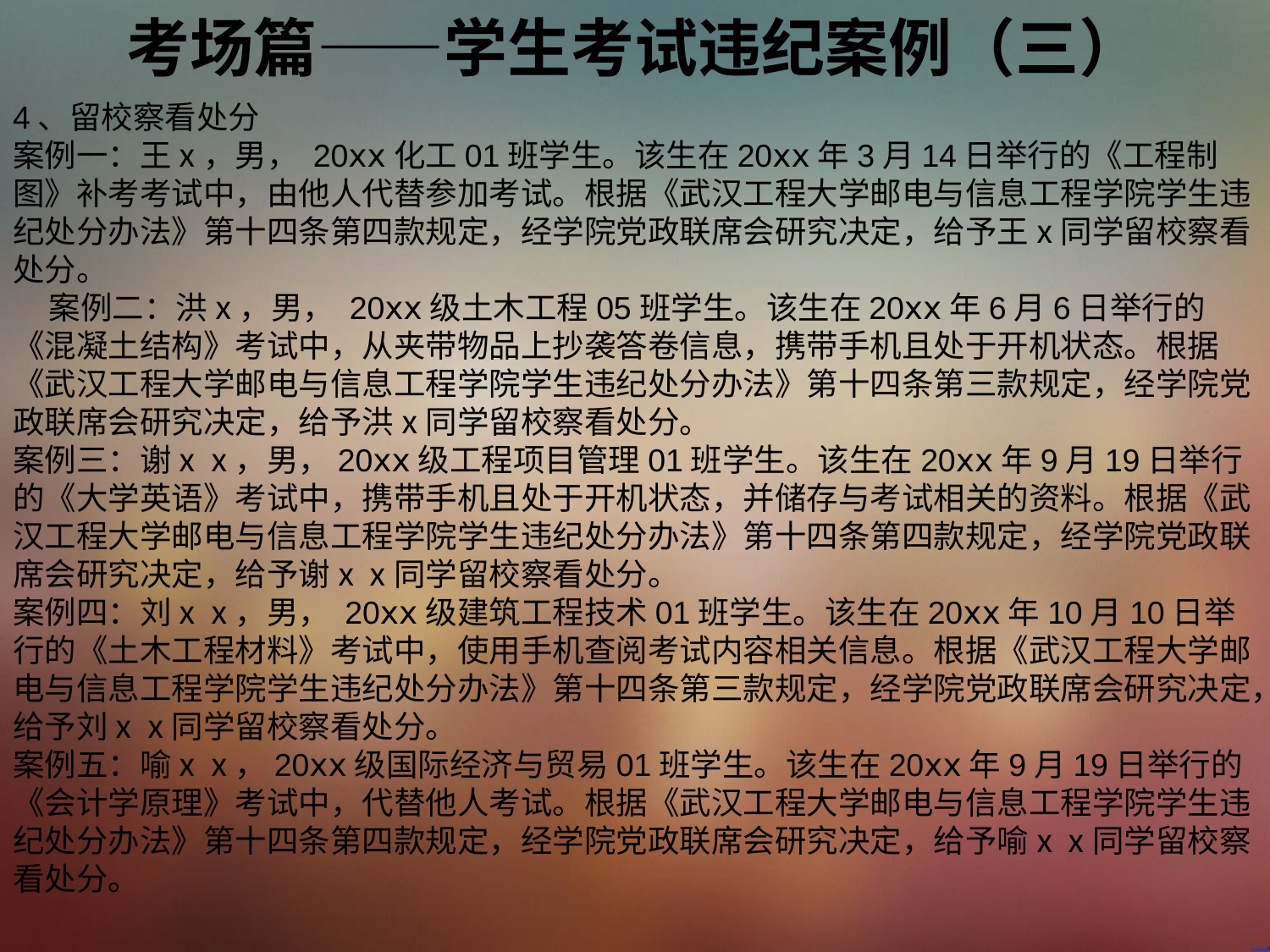

考场篇——学生考试违纪案例（三）
4、留校察看处分
案例一：王ⅹ，男， 20ⅹⅹ化工01班学生。该生在20ⅹⅹ年3月14日举行的《工程制图》补考考试中，由他人代替参加考试。根据《武汉工程大学邮电与信息工程学院学生违纪处分办法》第十四条第四款规定，经学院党政联席会研究决定，给予王ⅹ同学留校察看处分。
    案例二：洪ⅹ，男， 20ⅹⅹ级土木工程05班学生。该生在20ⅹⅹ年6月6日举行的《混凝土结构》考试中，从夹带物品上抄袭答卷信息，携带手机且处于开机状态。根据《武汉工程大学邮电与信息工程学院学生违纪处分办法》第十四条第三款规定，经学院党政联席会研究决定，给予洪ⅹ同学留校察看处分。
案例三：谢ⅹⅹ，男，20ⅹⅹ级工程项目管理01班学生。该生在20ⅹⅹ年9月19日举行的《大学英语》考试中，携带手机且处于开机状态，并储存与考试相关的资料。根据《武汉工程大学邮电与信息工程学院学生违纪处分办法》第十四条第四款规定，经学院党政联席会研究决定，给予谢ⅹⅹ同学留校察看处分。
案例四：刘ⅹⅹ，男， 20ⅹⅹ级建筑工程技术01班学生。该生在20ⅹⅹ年10月10日举行的《土木工程材料》考试中，使用手机查阅考试内容相关信息。根据《武汉工程大学邮电与信息工程学院学生违纪处分办法》第十四条第三款规定，经学院党政联席会研究决定，给予刘ⅹⅹ同学留校察看处分。
案例五：喻ⅹⅹ，20ⅹⅹ级国际经济与贸易01班学生。该生在20ⅹⅹ年9月19日举行的《会计学原理》考试中，代替他人考试。根据《武汉工程大学邮电与信息工程学院学生违纪处分办法》第十四条第四款规定，经学院党政联席会研究决定，给予喻ⅹⅹ同学留校察看处分。